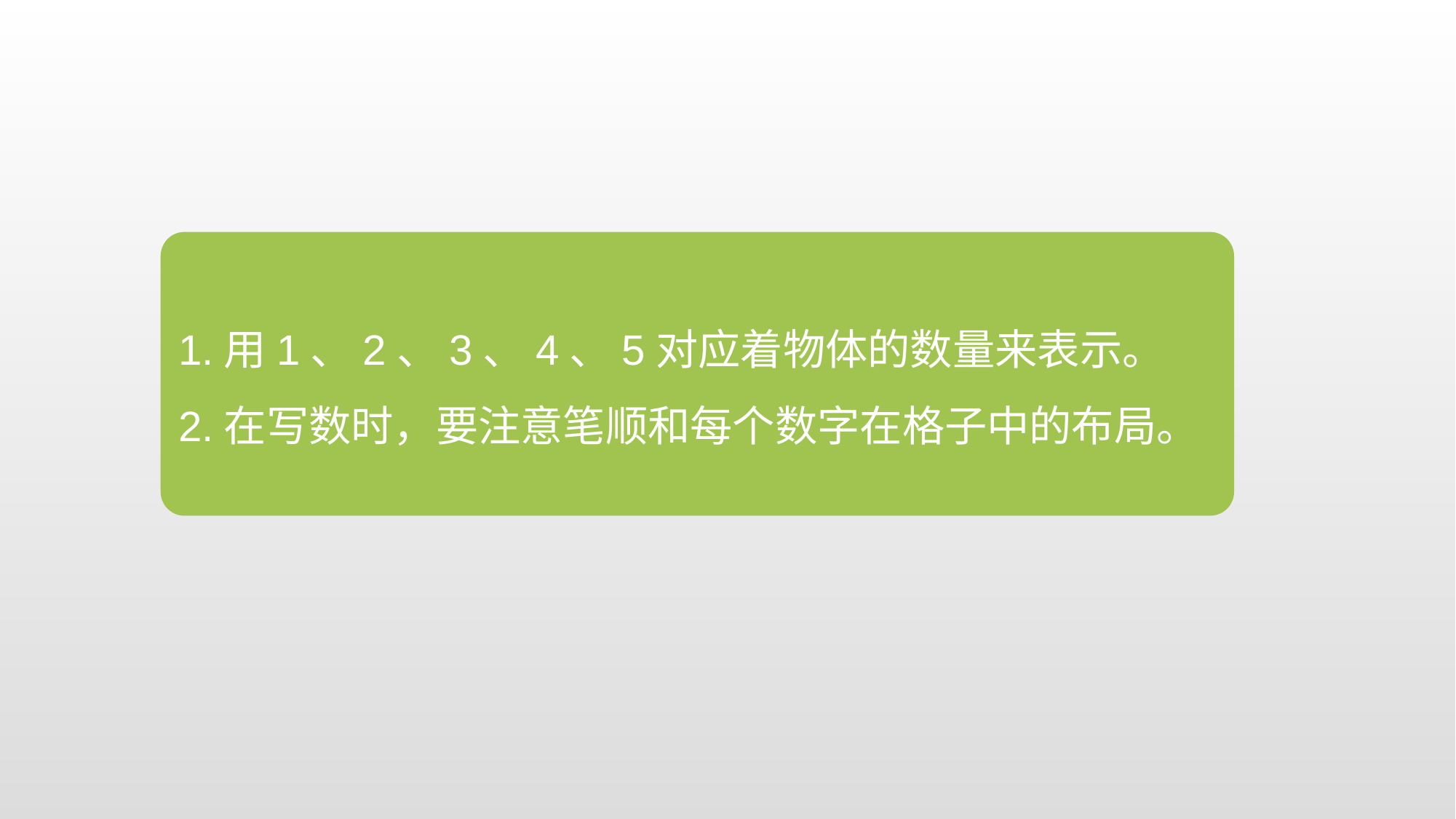

1.用1、2、3、4、5对应着物体的数量来表示。
2.在写数时，要注意笔顺和每个数字在格子中的布局。